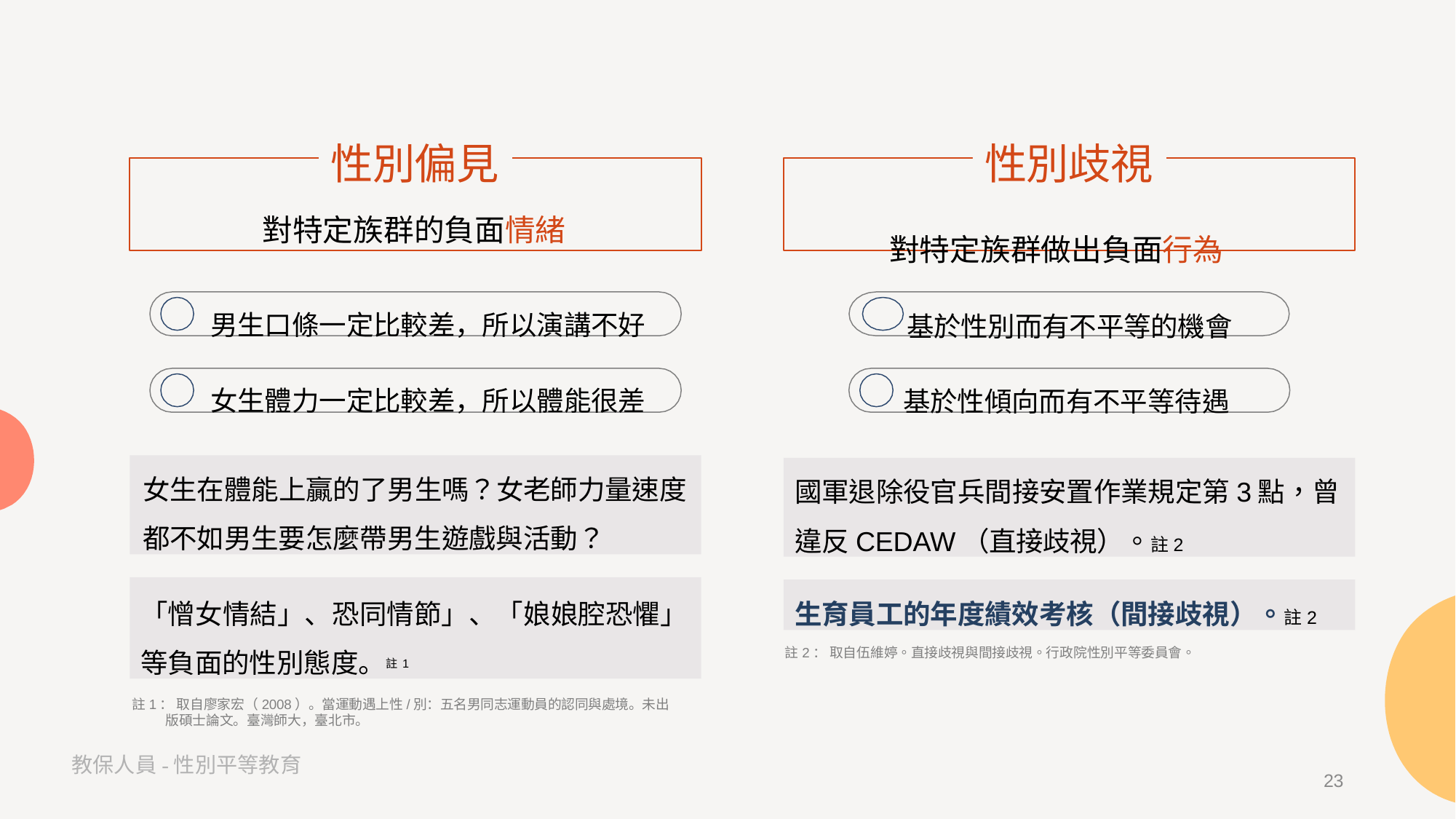

# 性別偏見
性別歧視
對特定族群做出負面行為
基於性別而有不平等的機會
基於性傾向而有不平等待遇
對特定族群的負面情緒
男生口條一定比較差，所以演講不好女生體力一定比較差，所以體能很差

女生在體能上贏的了男生嗎？女老師力量速度都不如男生要怎麼帶男生遊戲與活動？
國軍退除役官兵間接安置作業規定第3點，曾違反CEDAW（直接歧視）。註2
「憎女情結」、恐同情節」、「娘娘腔恐懼」等負面的性別態度。註1
生育員工的年度績效考核（間接歧視）。註2

註2： 取自伍維婷。直接歧視與間接歧視。行政院性別平等委員會。
註1： 取自廖家宏（2008）。當運動遇上性/別：五名男同志運動員的認同與處境。未出版碩士論文。臺灣師大，臺北市。
教保人員-性別平等教育
23